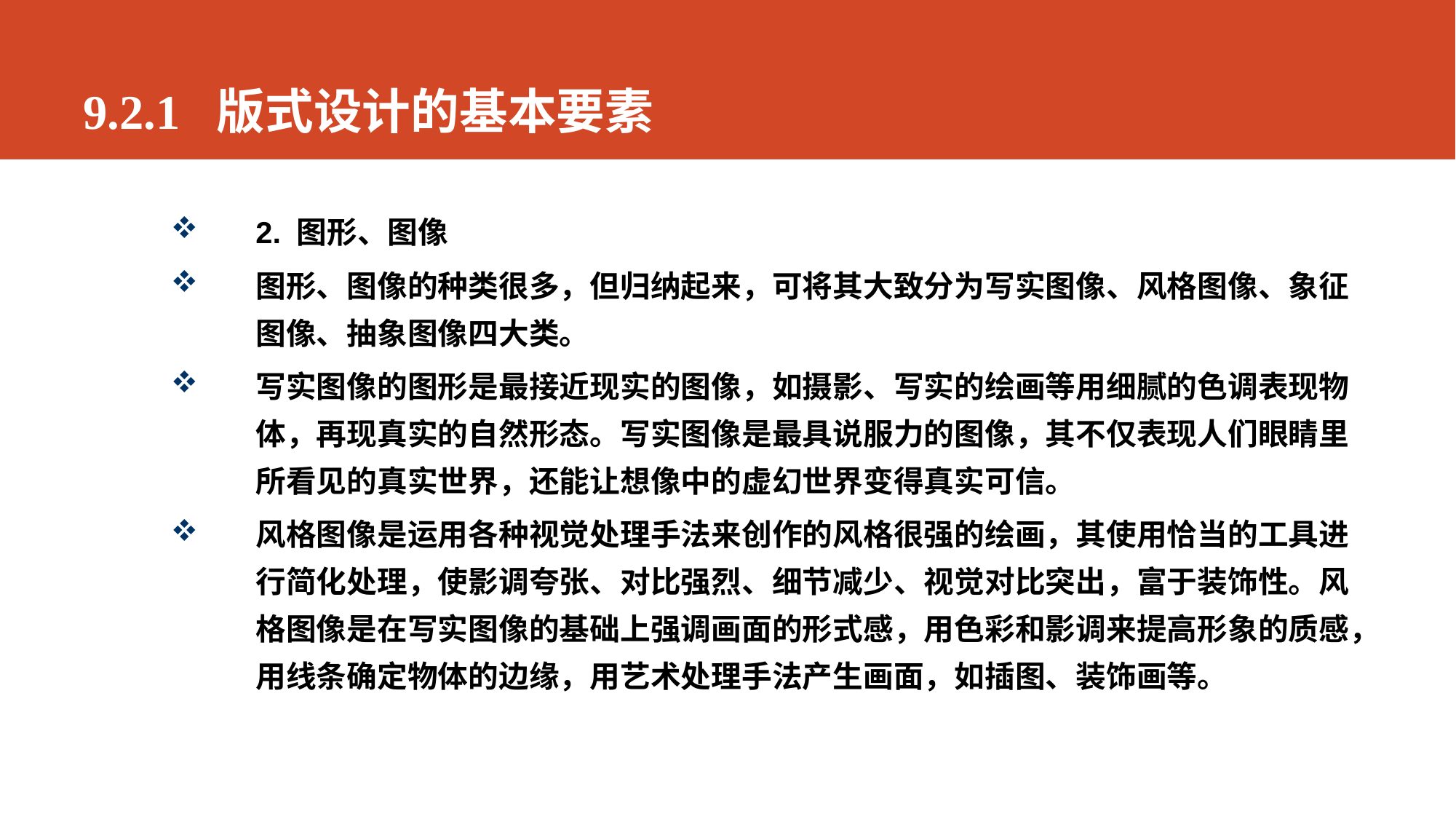

# 9.2.1  版式设计的基本要素
2. 图形、图像
图形、图像的种类很多，但归纳起来，可将其大致分为写实图像、风格图像、象征图像、抽象图像四大类。
写实图像的图形是最接近现实的图像，如摄影、写实的绘画等用细腻的色调表现物体，再现真实的自然形态。写实图像是最具说服力的图像，其不仅表现人们眼睛里所看见的真实世界，还能让想像中的虚幻世界变得真实可信。
风格图像是运用各种视觉处理手法来创作的风格很强的绘画，其使用恰当的工具进行简化处理，使影调夸张、对比强烈、细节减少、视觉对比突出，富于装饰性。风格图像是在写实图像的基础上强调画面的形式感，用色彩和影调来提高形象的质感，用线条确定物体的边缘，用艺术处理手法产生画面，如插图、装饰画等。